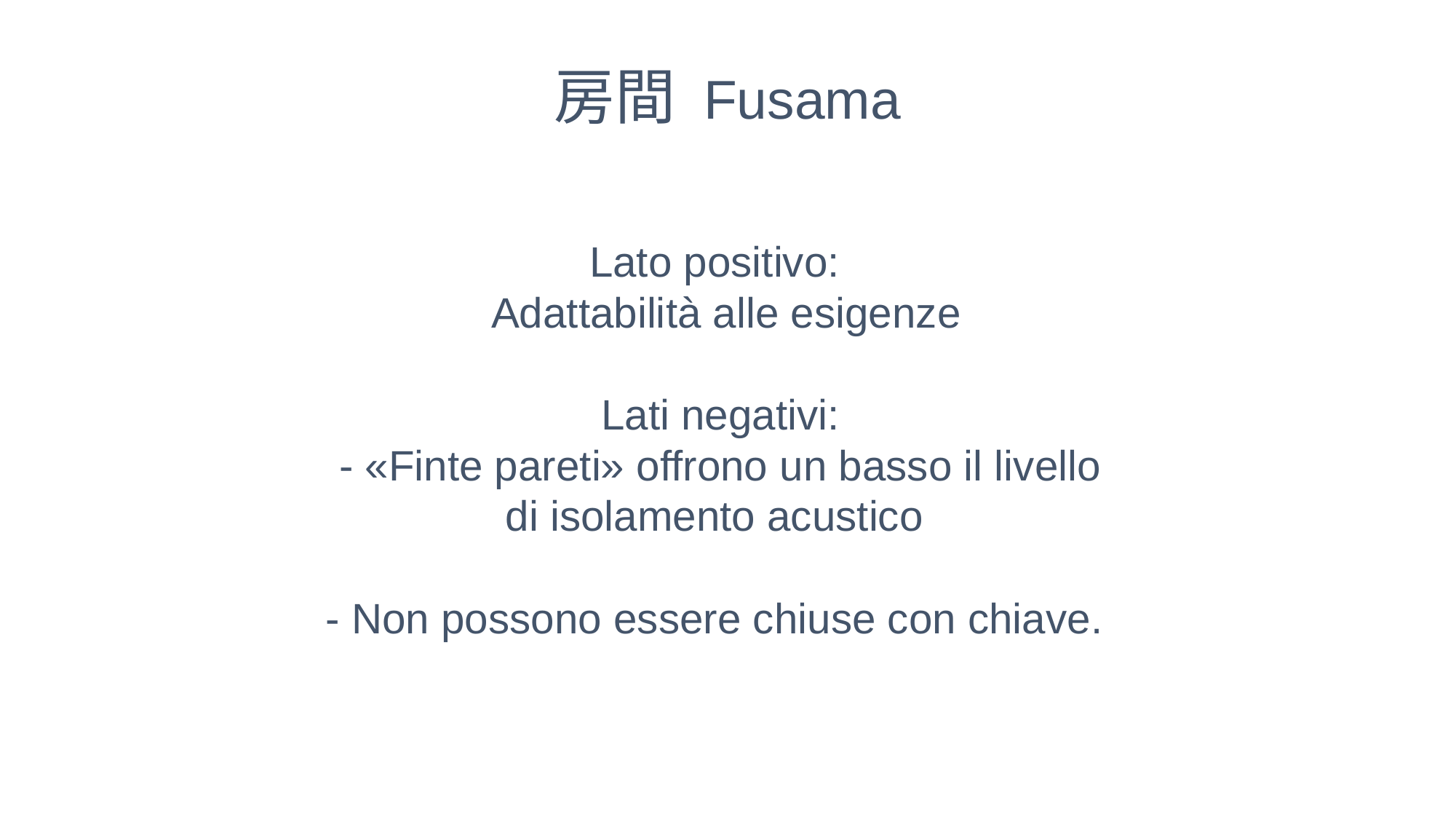

房間 Fusama
Lato positivo:
 Adattabilità alle esigenze

Lati negativi:
- «Finte pareti» offrono un basso il livello di isolamento acustico

- Non possono essere chiuse con chiave.